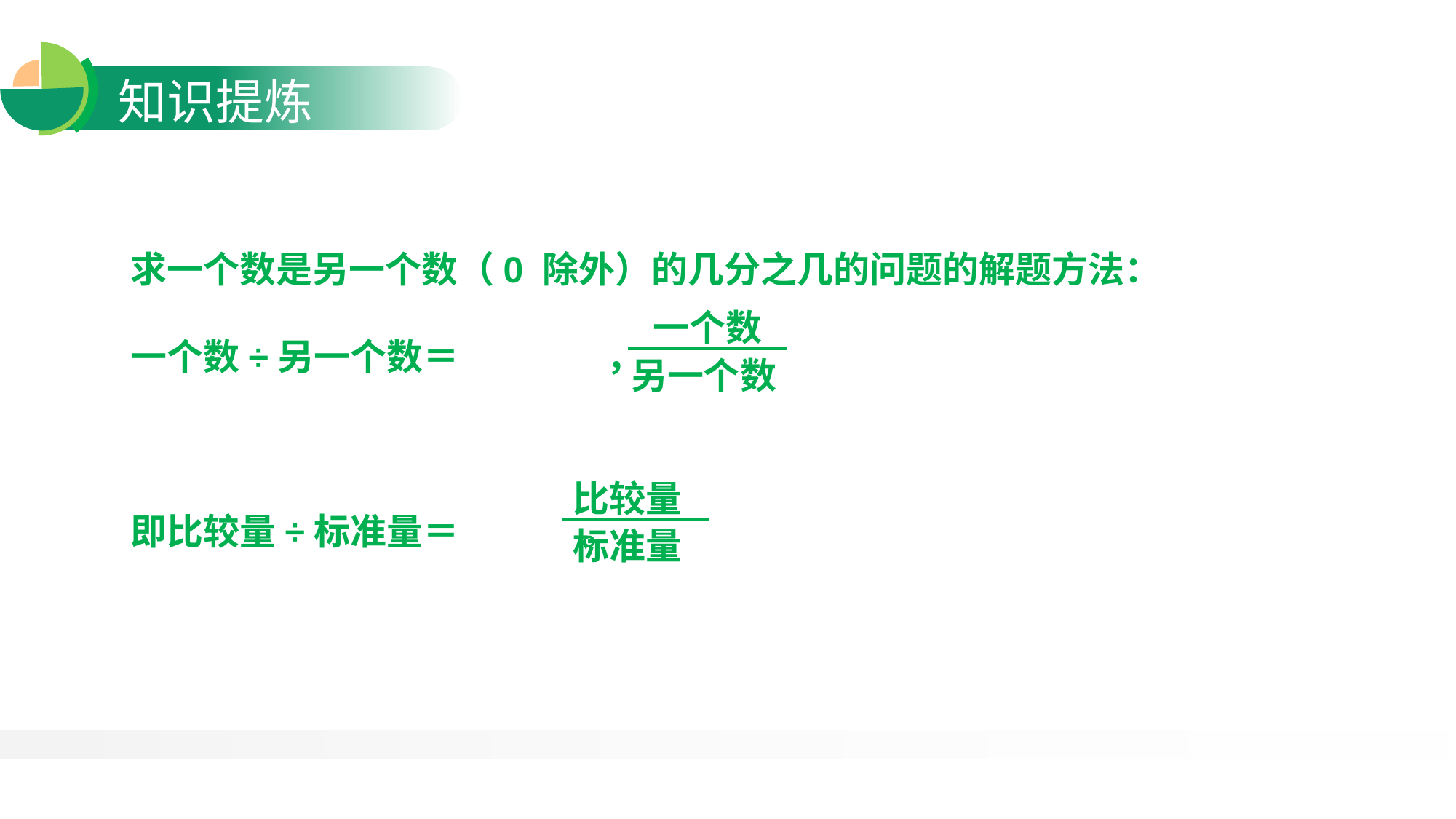

求一个数是另一个数（0 除外）的几分之几的问题的解题方法：
        一个数÷另一个数＝                  ，

        即比较量÷标准量＝               。
一个数
另一个数
比较量
标准量